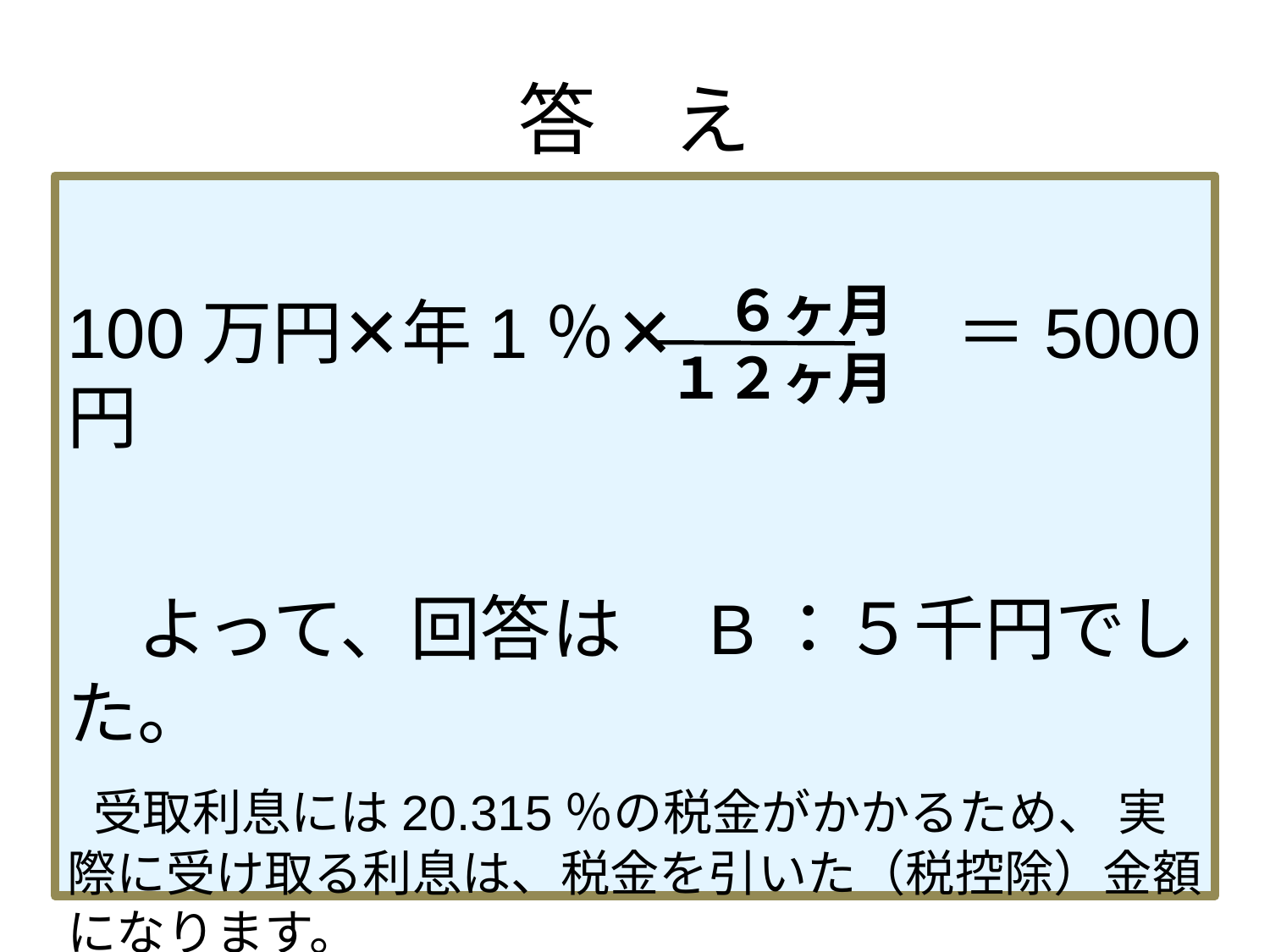

# 答　え

100万円✕年1％✕　　　　＝5000円

　よって、回答は　B：５千円でした。
 受取利息には20.315％の税金がかかるため、 実際に受け取る利息は、税金を引いた（税控除）金額になります。
　６ヶ月
１２ヶ月